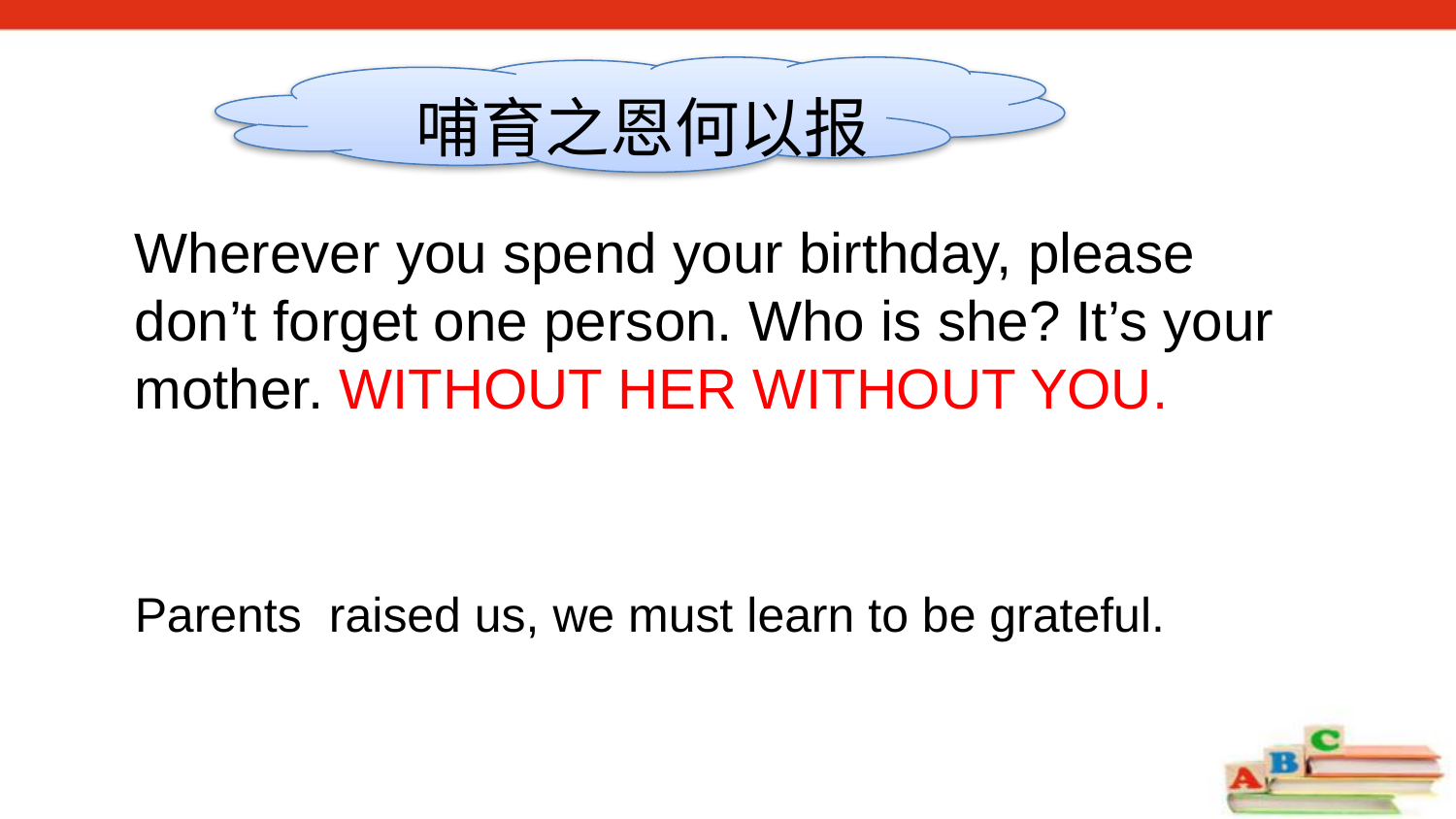

哺育之恩何以报

Wherever you spend your birthday, please don’t forget one person. Who is she? It’s your mother. WITHOUT HER WITHOUT YOU.
Parents  raised us, we must learn to be grateful.